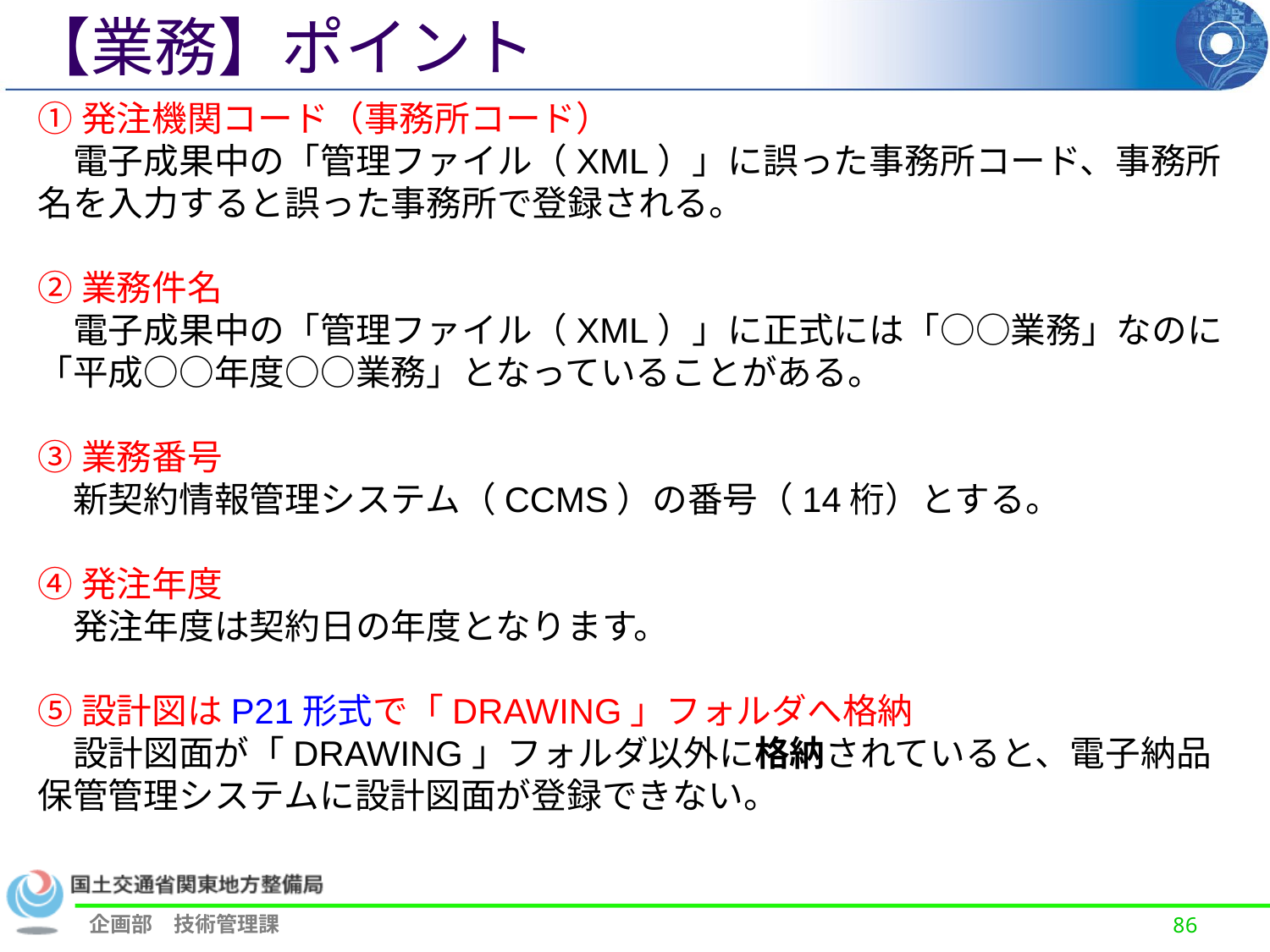

【業務】ポイント
①発注機関コード（事務所コード）
　電子成果中の「管理ファイル（XML）」に誤った事務所コード、事務所名を入力すると誤った事務所で登録される。

②業務件名
　電子成果中の「管理ファイル（XML）」に正式には「○○業務」なのに「平成○○年度○○業務」となっていることがある。

③業務番号
　新契約情報管理システム（CCMS）の番号（14桁）とする。

④発注年度
　発注年度は契約日の年度となります。

⑤設計図はP21形式で「DRAWING」フォルダへ格納
　設計図面が「DRAWING」フォルダ以外に格納されていると、電子納品保管管理システムに設計図面が登録できない。